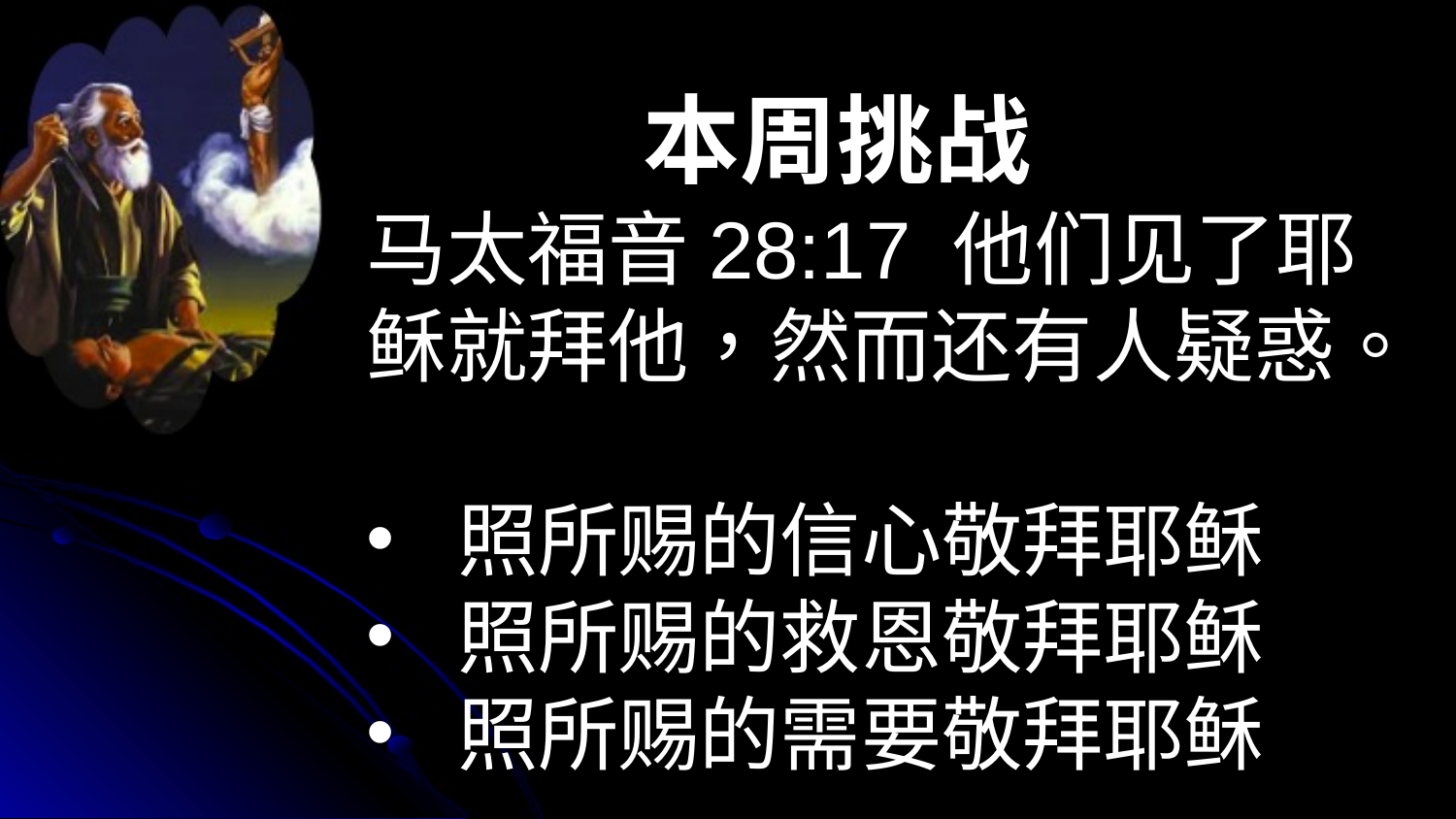

本周挑战

马太福音28:17 他们见了耶稣就拜他，然而还有人疑惑。

照所赐的信心敬拜耶稣
照所赐的救恩敬拜耶稣
照所赐的需要敬拜耶稣